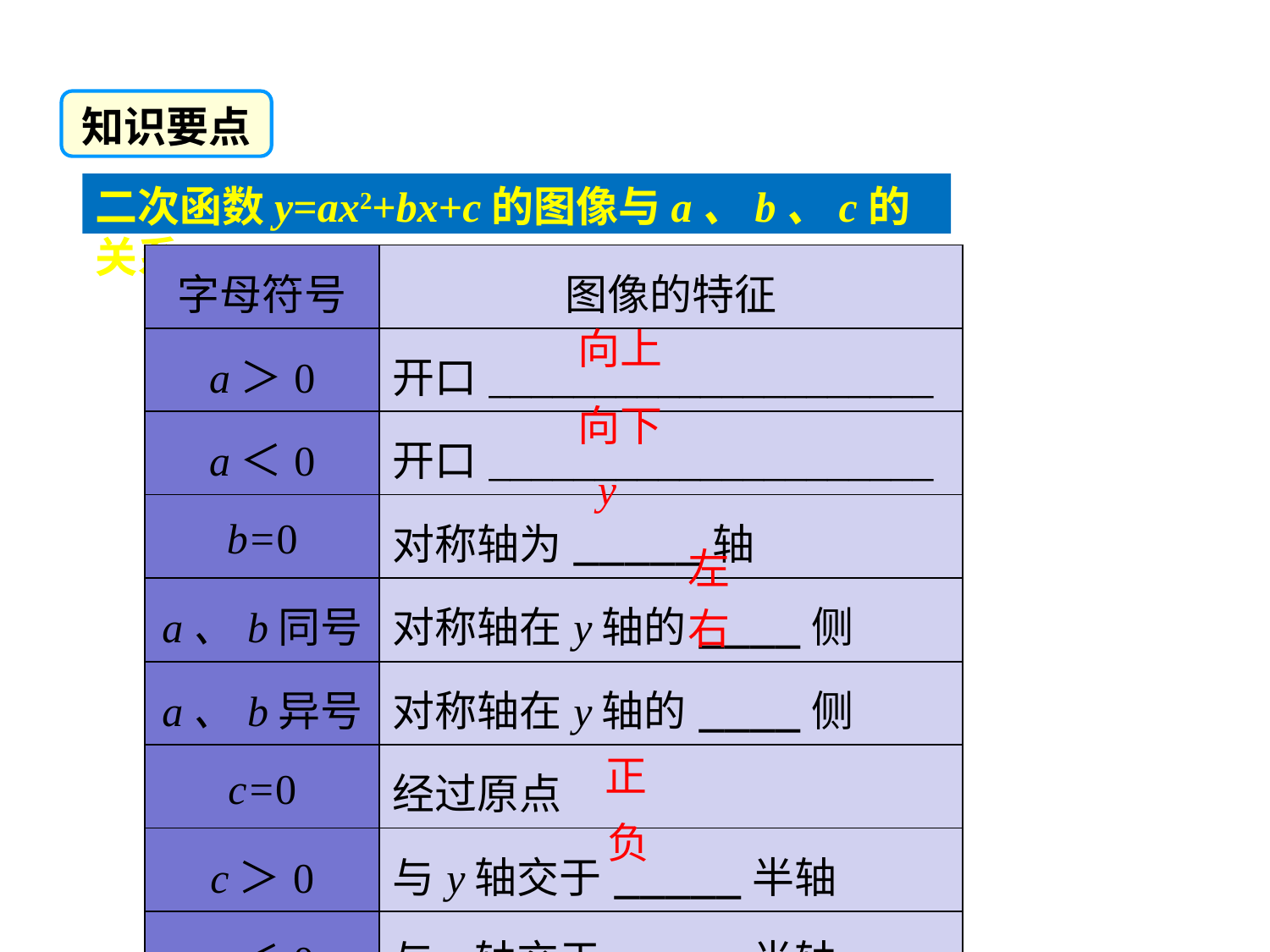

知识要点
二次函数y=ax2+bx+c的图像与a、b、c的关系
| 字母符号 | 图像的特征 |
| --- | --- |
| a＞0 | 开口\_\_\_\_\_\_\_\_\_\_\_\_\_\_\_\_\_\_\_\_\_ |
| a＜0 | 开口\_\_\_\_\_\_\_\_\_\_\_\_\_\_\_\_\_\_\_\_\_ |
| b=0 | 对称轴为\_\_\_\_\_轴 |
| a、b同号 | 对称轴在y轴的\_\_\_\_侧 |
| a、b异号 | 对称轴在y轴的\_\_\_\_侧 |
| c=0 | 经过原点 |
| c＞0 | 与y轴交于\_\_\_\_\_半轴 |
| c＜0 | 与y轴交于\_\_\_\_\_半轴 |
向上
向下
y
左
右
正
负